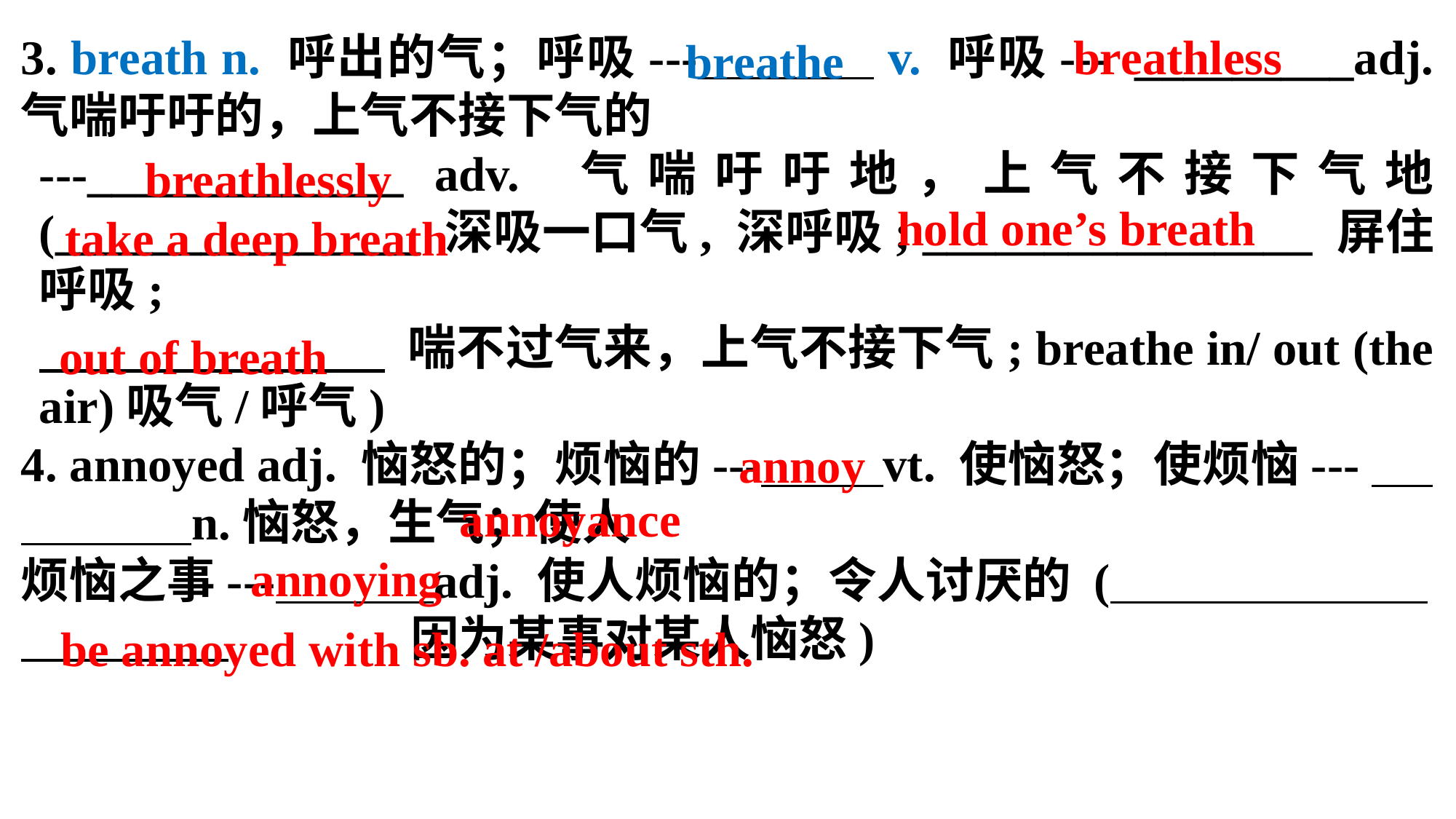

breathless
3. breath n. 呼出的气；呼吸---              v. 呼吸---  _________adj. 气喘吁吁的，上气不接下气的
---_____________ adv. 气喘吁吁地，上气不接下气地 (_______________ 深吸一口气, 深呼吸; ________________ 屏住呼吸;
                               喘不过气来，上气不接下气; breathe in/ out (the air)吸气/呼气)
4. annoyed adj. 恼怒的；烦恼的---          vt. 使恼怒；使烦恼---                     n.恼怒，生气；使人
烦恼之事---             adj. 使人烦恼的；令人讨厌的 (                                                          因为某事对某人恼怒)
breathe
breathlessly
hold one’s breath
take a deep breath
out of breath
annoy
annoyance
annoying
be annoyed with sb. at /about sth.